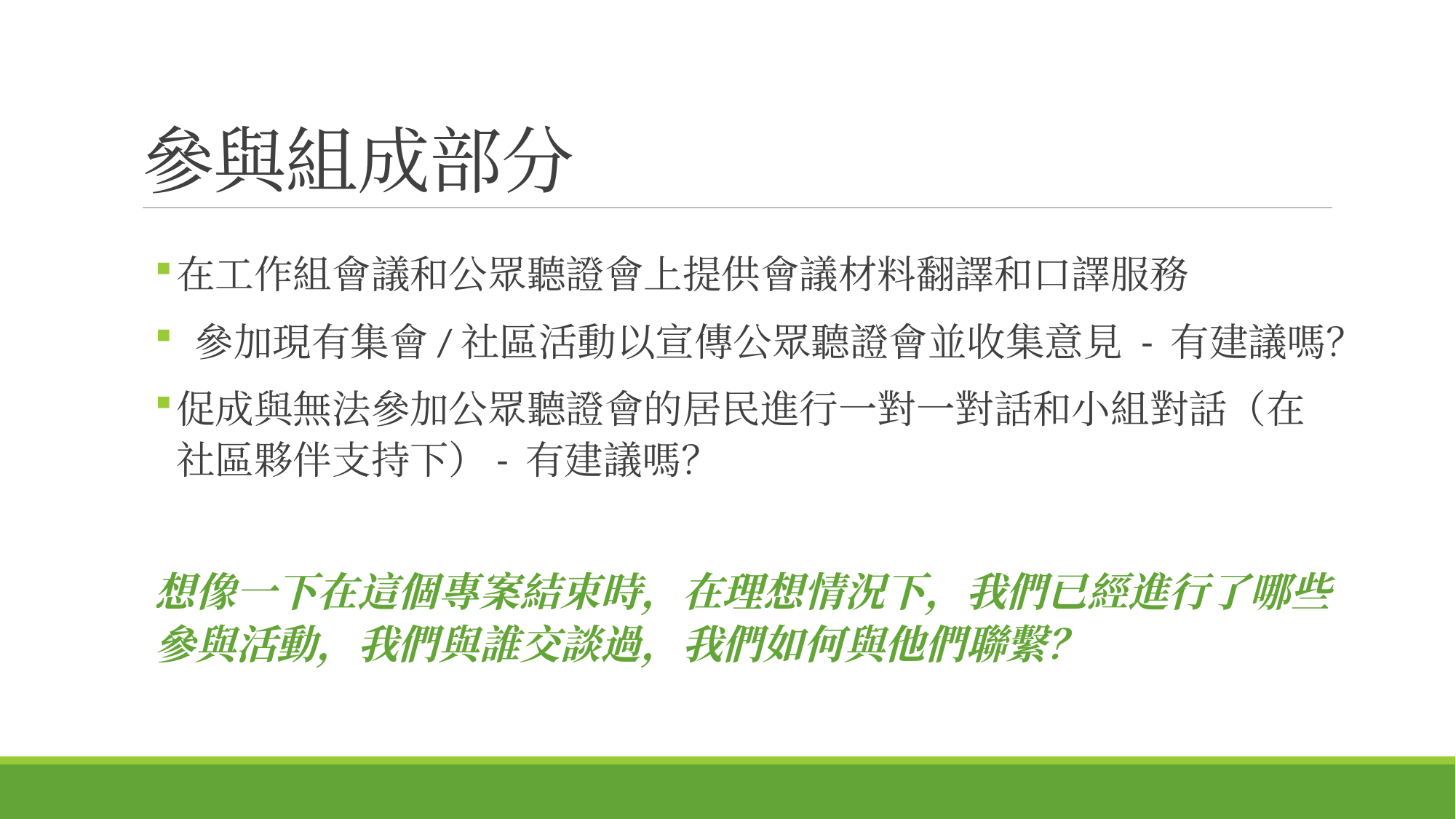

# 參與組成部分
在工作組會議和公眾聽證會上提供會議材料翻譯和口譯服務
 參加現有集會/社區活動以宣傳公眾聽證會並收集意見 - 有建議嗎？
促成與無法參加公眾聽證會的居民進行一對一對話和小組對話（在社區夥伴支持下）- 有建議嗎？

想像一下在這個專案結束時，在理想情況下，我們已經進行了哪些參與活動，我們與誰交談過，我們如何與他們聯繫？